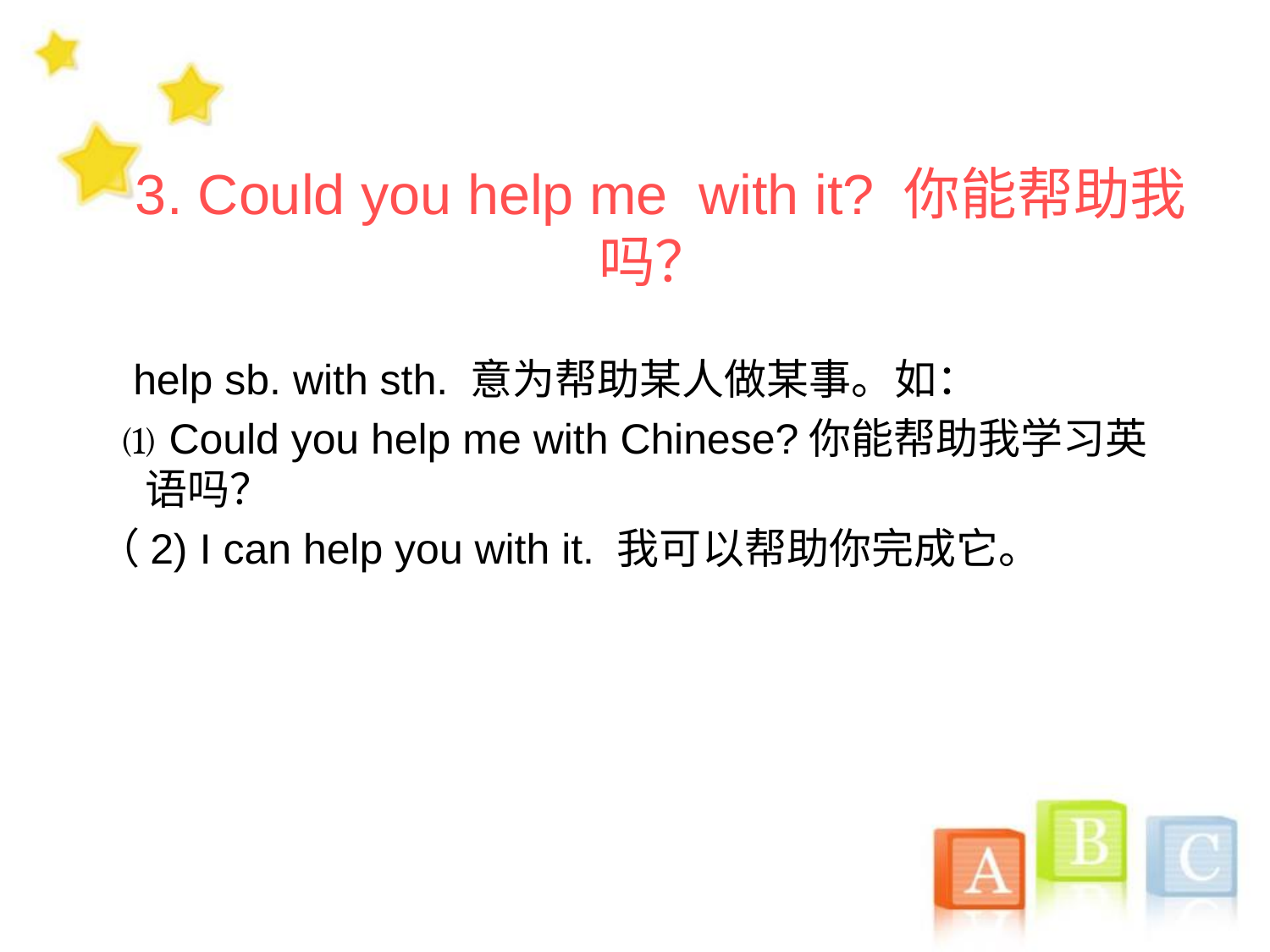

3. Could you help me  with it? 你能帮助我吗？
   help sb. with sth. 意为帮助某人做某事。如：
  ⑴ Could you help me with Chinese?你能帮助我学习英语吗？
（2) I can help you with it. 我可以帮助你完成它。